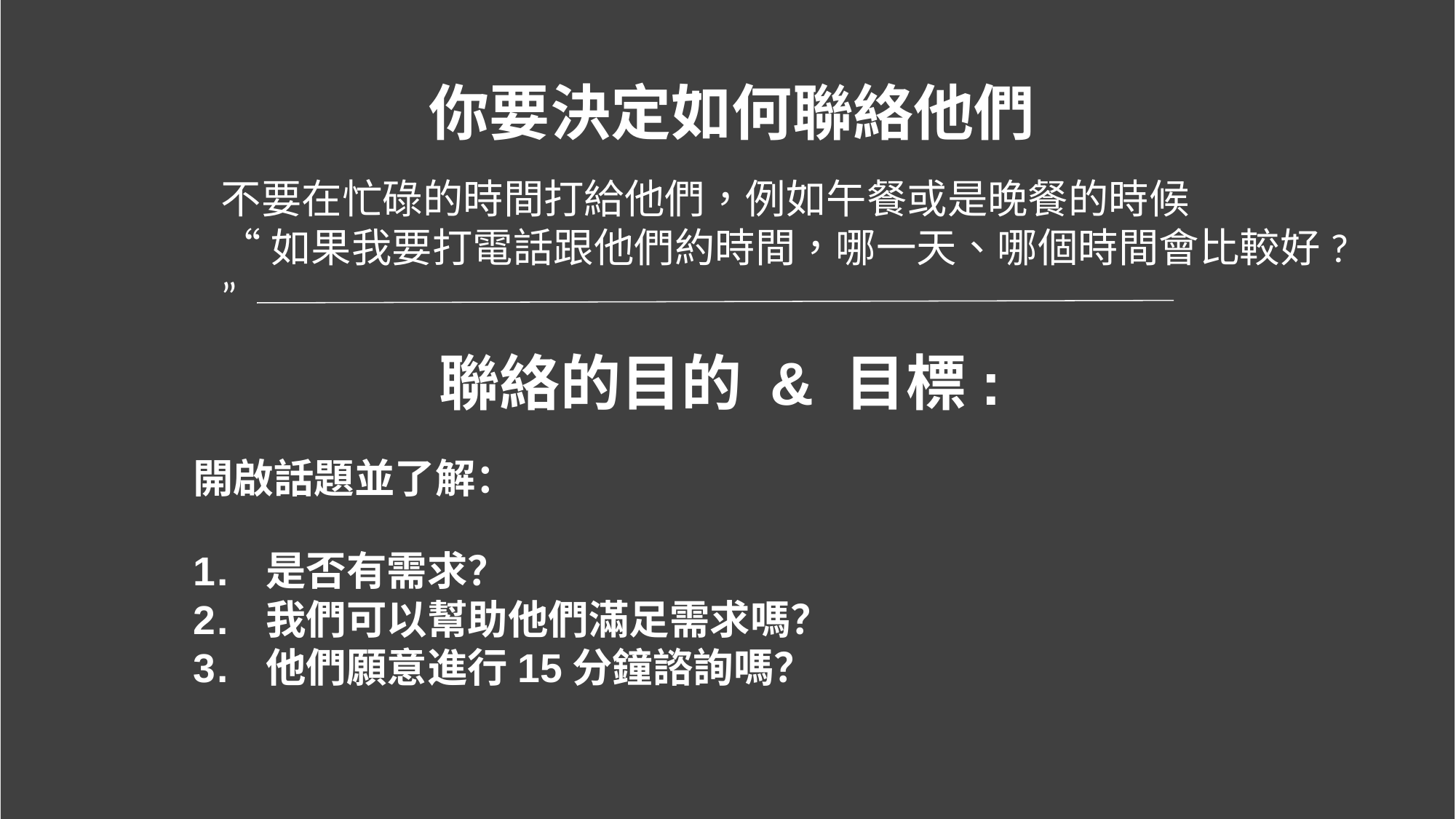

你要決定如何聯絡他們
聯絡的目的 & 目標:
不要在忙碌的時間打給他們，例如午餐或是晚餐的時候
“如果我要打電話跟他們約時間，哪一天、哪個時間會比較好?”

開啟話題並了解：

是否有需求？
我們可以幫助他們滿足需求嗎？
他們願意進行15分鐘諮詢嗎？